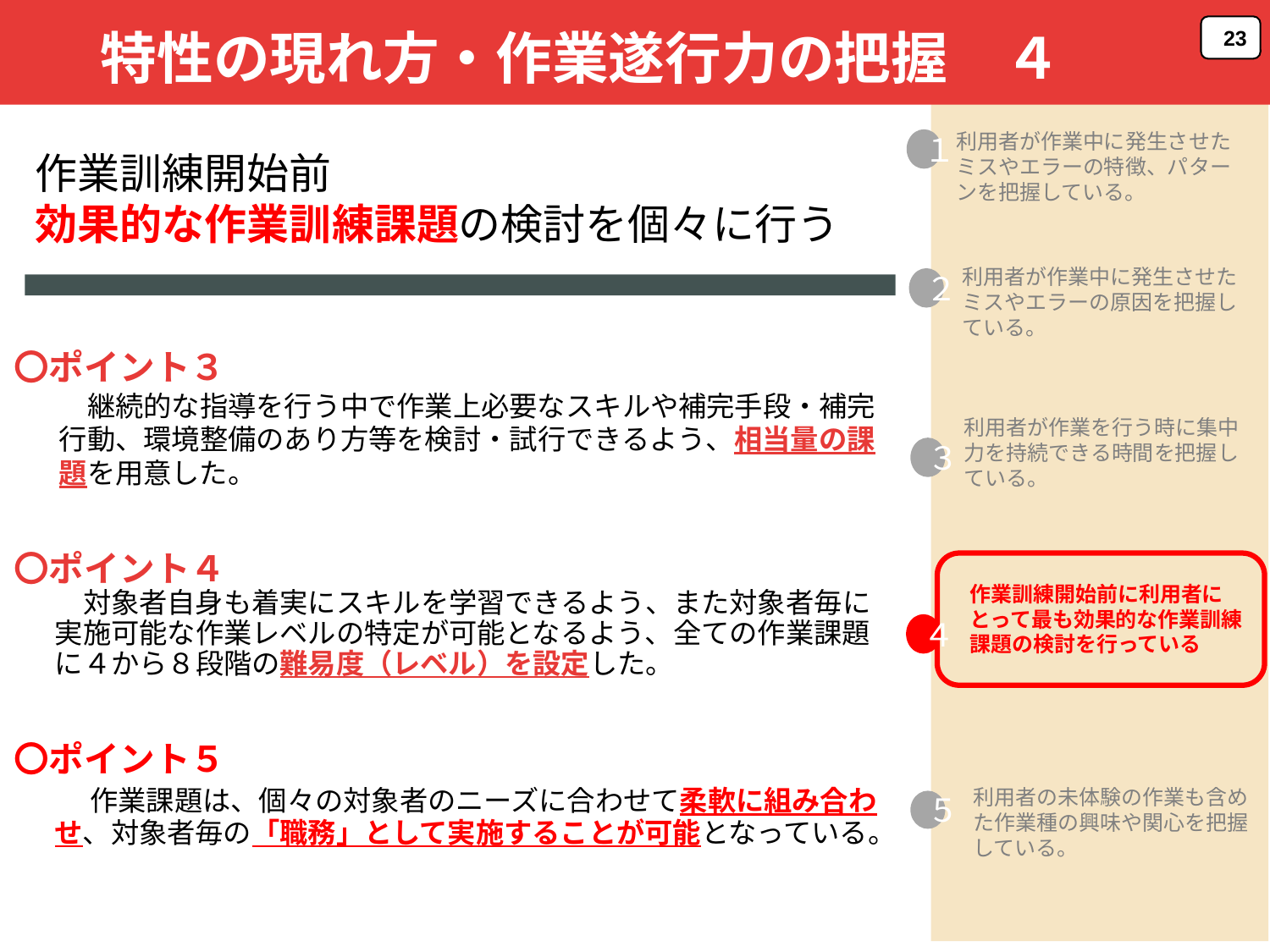

23
特性の現れ方・作業遂行力の把握　４

利用者が作業中に発生させたミスやエラーの特徴、パターンを把握している。
１
２
３
４
５
作業訓練開始前
効果的な作業訓練課題の検討を個々に行う
利用者が作業中に発生させたミスやエラーの原因を把握している。

〇ポイント３
　継続的な指導を行う中で作業上必要なスキルや補完手段・補完行動、環境整備のあり方等を検討・試行できるよう、相当量の課題を用意した。
利用者が作業を行う時に集中力を持続できる時間を把握している。
〇ポイント４

作業訓練開始前に利用者にとって最も効果的な作業訓練課題の検討を行っている
　対象者自身も着実にスキルを学習できるよう、また対象者毎に実施可能な作業レベルの特定が可能となるよう、全ての作業課題に４から８段階の難易度（レベル）を設定した。
〇ポイント５
　作業課題は、個々の対象者のニーズに合わせて柔軟に組み合わせ、対象者毎の「職務」として実施することが可能となっている。
利用者の未体験の作業も含めた作業種の興味や関心を把握している。